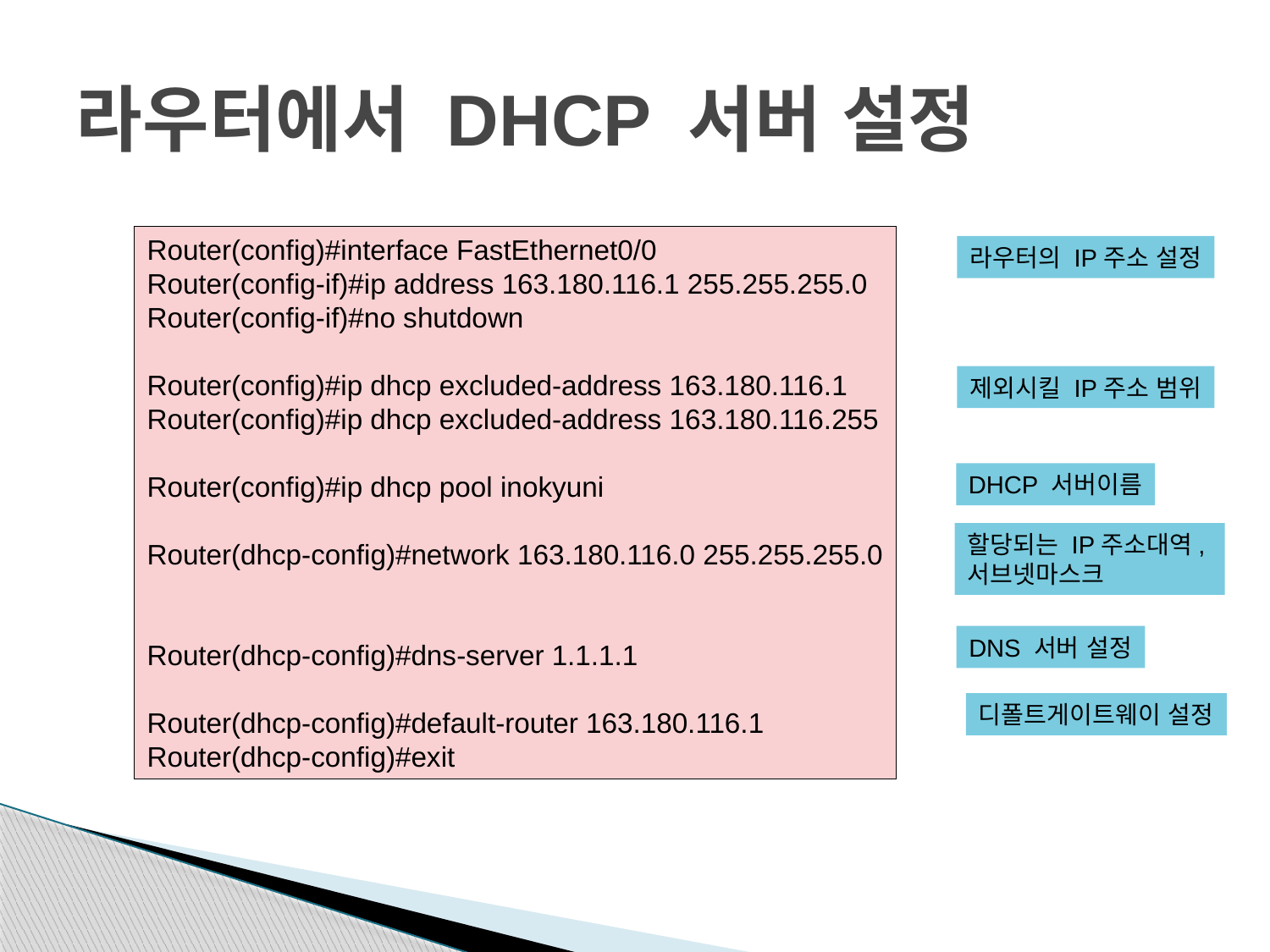

# 라우터에서 DHCP 서버 설정
Router(config)#interface FastEthernet0/0
Router(config-if)#ip address 163.180.116.1 255.255.255.0
Router(config-if)#no shutdown

Router(config)#ip dhcp excluded-address 163.180.116.1
Router(config)#ip dhcp excluded-address 163.180.116.255

Router(config)#ip dhcp pool inokyuni

Router(dhcp-config)#network 163.180.116.0 255.255.255.0

Router(dhcp-config)#dns-server 1.1.1.1

Router(dhcp-config)#default-router 163.180.116.1
Router(dhcp-config)#exit
라우터의 IP주소 설정
제외시킬 IP주소 범위
DHCP 서버이름
할당되는 IP주소대역,
서브넷마스크
DNS 서버 설정
디폴트게이트웨이 설정